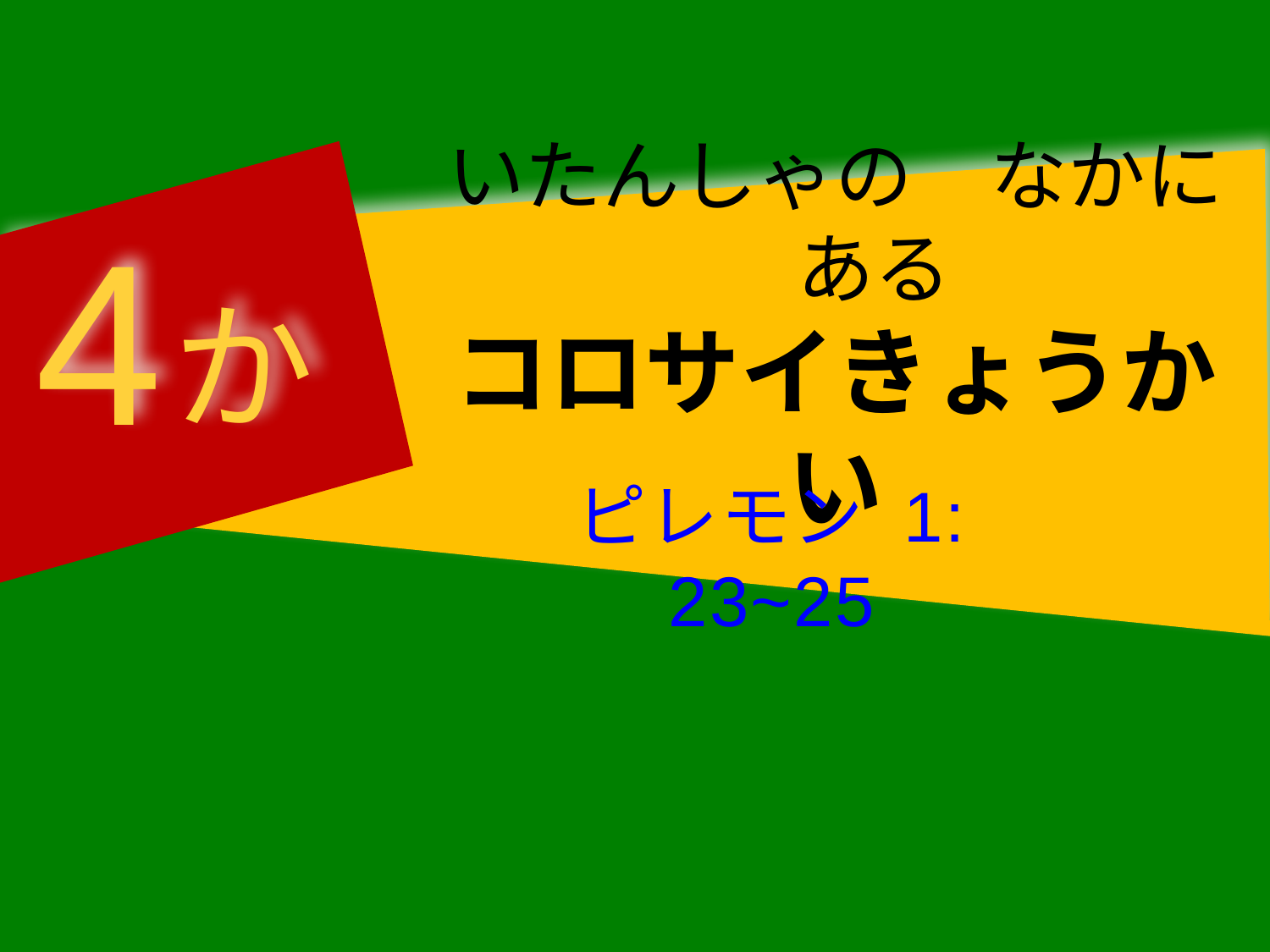

4
# いたんしゃの　なかに　ある コロサイきょうかい
か
ピレモン 1: 23~25